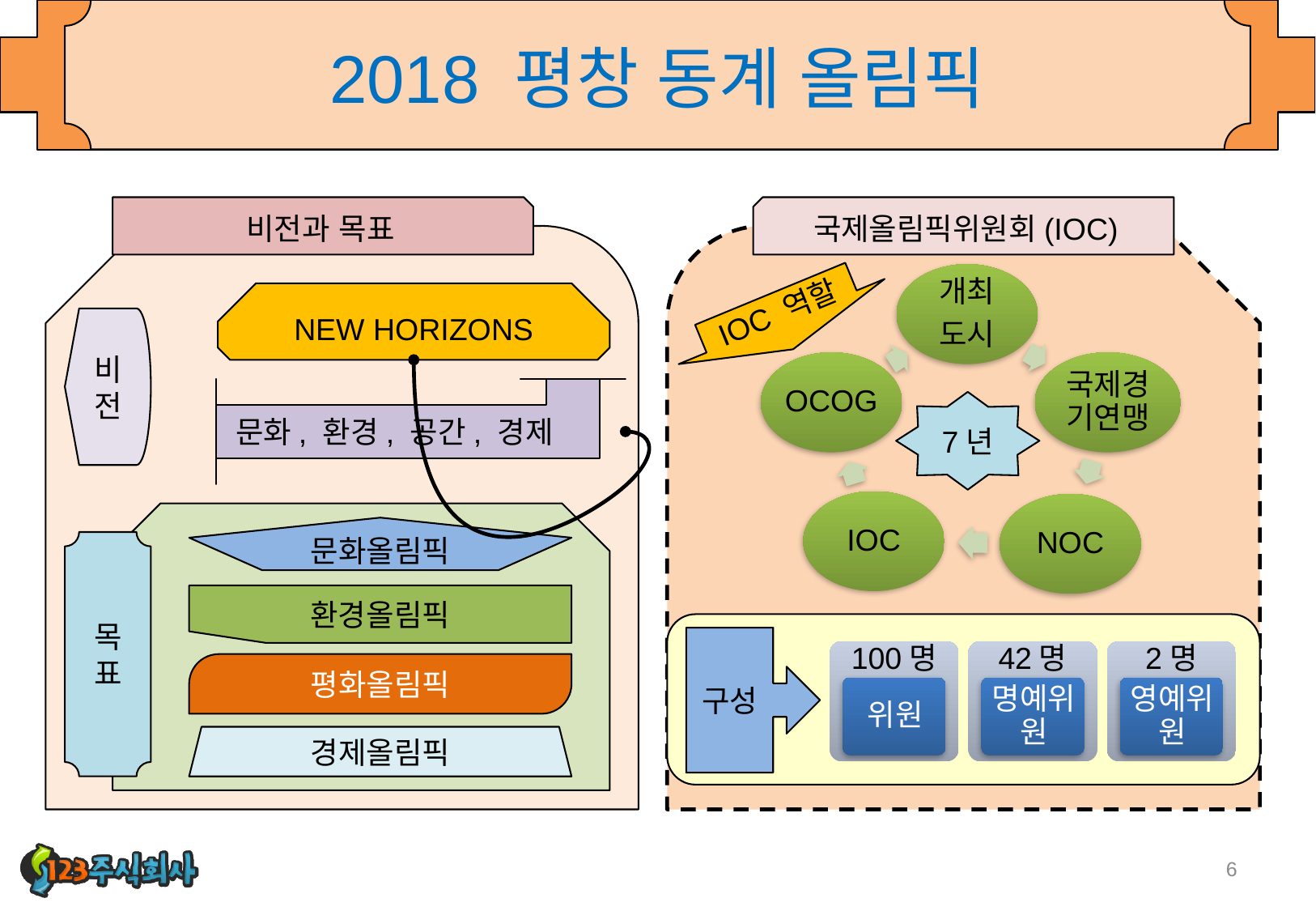

# 2018 평창 동계 올림픽
비전과 목표

NEW HORIZONS
비전
문화, 환경, 공간, 경제

문화올림픽
목표

환경올림픽
평화올림픽
경제올림픽
국제올림픽위원회(IOC)

개최
도시

국제경기연맹

NOC

IOC

OCOG

IOC 역할
7년

구성
100명
위원
42명
명예위원
2명
영예위원
6